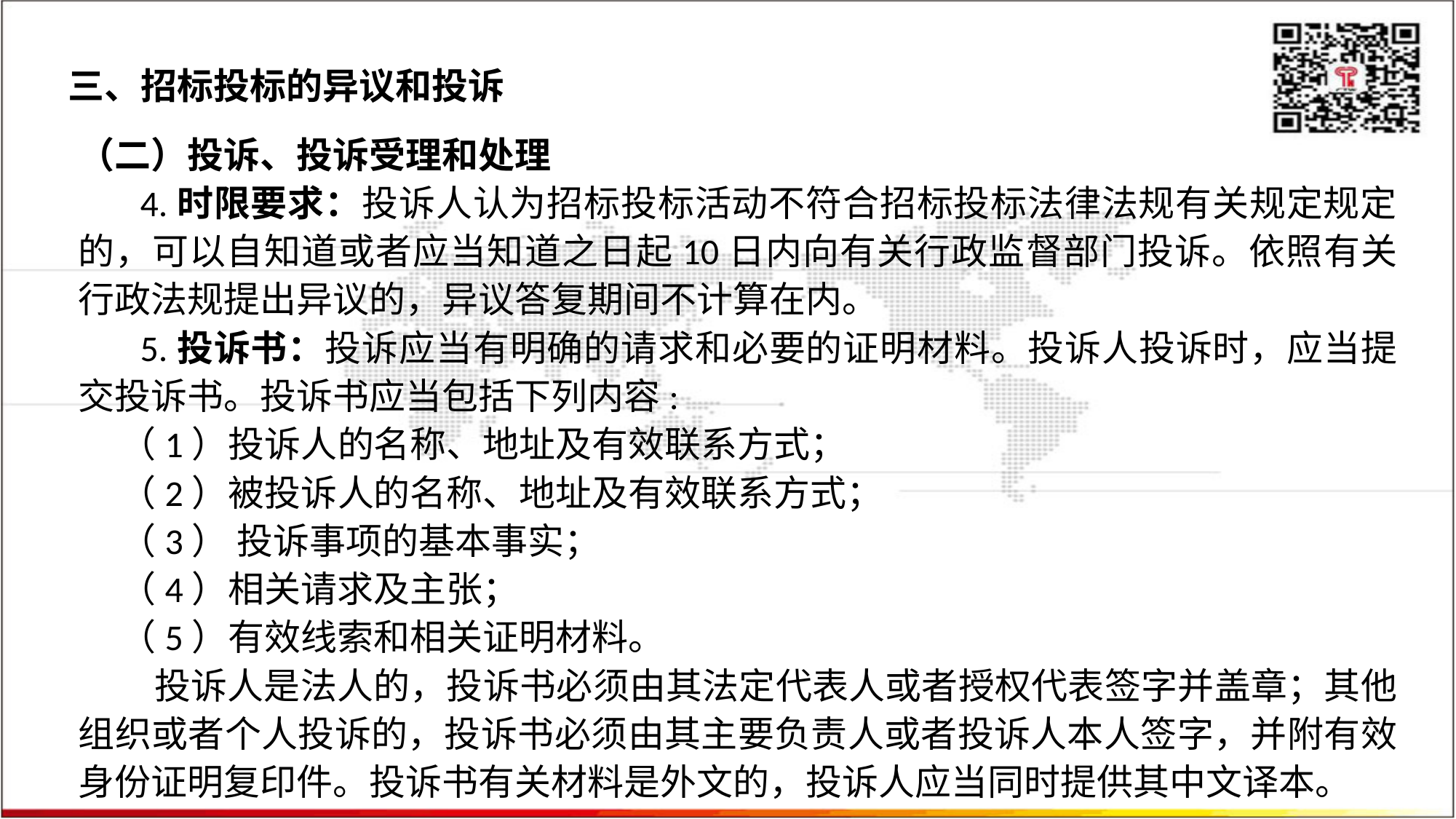

三、招标投标的异议和投诉
（二）投诉、投诉受理和处理
       4.时限要求：投诉人认为招标投标活动不符合招标投标法律法规有关规定规定的，可以自知道或者应当知道之日起10日内向有关行政监督部门投诉。依照有关行政法规提出异议的，异议答复期间不计算在内。
       5.投诉书：投诉应当有明确的请求和必要的证明材料。投诉人投诉时，应当提交投诉书。投诉书应当包括下列内容:
    （1）投诉人的名称、地址及有效联系方式；
    （2）被投诉人的名称、地址及有效联系方式；
    （3） 投诉事项的基本事实；
    （4）相关请求及主张；
    （5）有效线索和相关证明材料。
        投诉人是法人的，投诉书必须由其法定代表人或者授权代表签字并盖章；其他组织或者个人投诉的，投诉书必须由其主要负责人或者投诉人本人签字，并附有效身份证明复印件。投诉书有关材料是外文的，投诉人应当同时提供其中文译本。